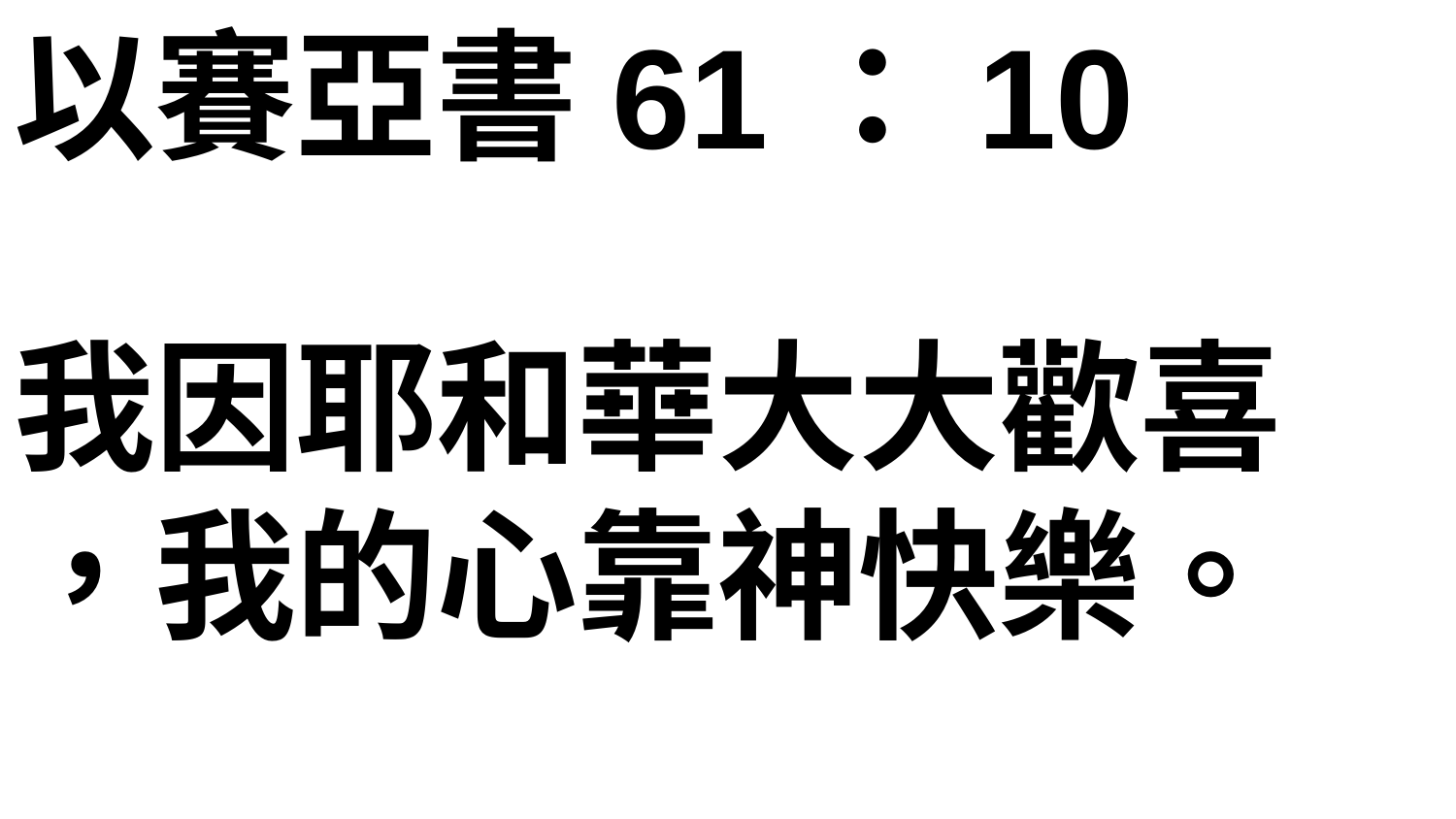

以賽亞書61：10

我因耶和華大大歡喜
，我的心靠神快樂。

因他以拯救為衣給我穿上，以公義為袍給我披上，好像新郎戴上華冠，又像新婦佩戴裝飾。